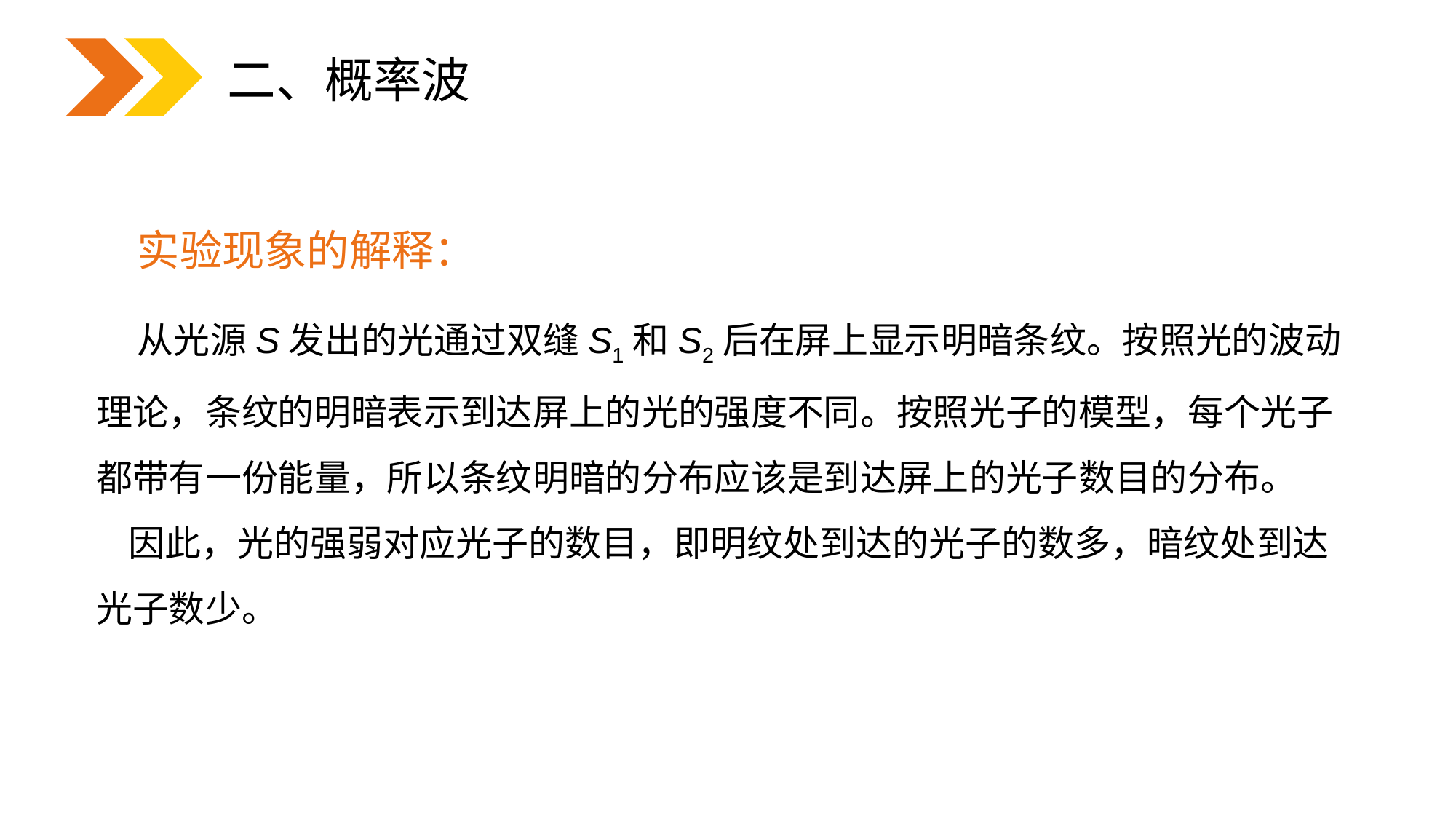

二、概率波
    实验现象的解释：
    从光源S发出的光通过双缝S1和S2后在屏上显示明暗条纹。按照光的波动理论，条纹的明暗表示到达屏上的光的强度不同。按照光子的模型，每个光子都带有一份能量，所以条纹明暗的分布应该是到达屏上的光子数目的分布。
    因此，光的强弱对应光子的数目，即明纹处到达的光子的数多，暗纹处到达光子数少。